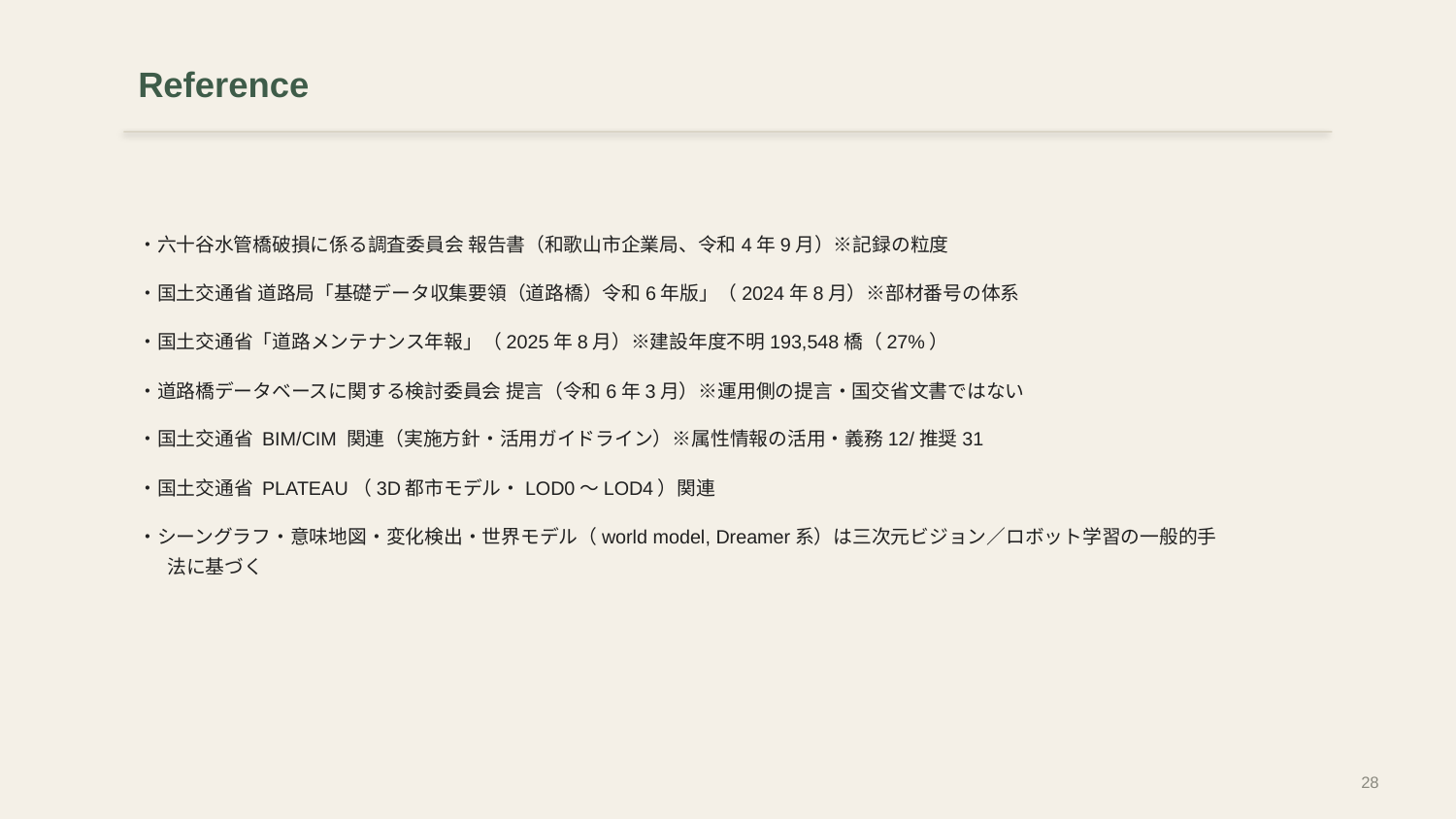

Reference

・六十谷水管橋破損に係る調査委員会 報告書（和歌山市企業局、令和4年9月）※記録の粒度
・国土交通省 道路局「基礎データ収集要領（道路橋）令和6年版」（2024年8月）※部材番号の体系
・国土交通省「道路メンテナンス年報」（2025年8月）※建設年度不明193,548橋（27%）
・道路橋データベースに関する検討委員会 提言（令和6年3月）※運用側の提言・国交省文書ではない
・国土交通省 BIM/CIM 関連（実施方針・活用ガイドライン）※属性情報の活用・義務12/推奨31
・国土交通省 PLATEAU（3D都市モデル・LOD0〜LOD4）関連
・シーングラフ・意味地図・変化検出・世界モデル（world model, Dreamer系）は三次元ビジョン／ロボット学習の一般的手法に基づく
28